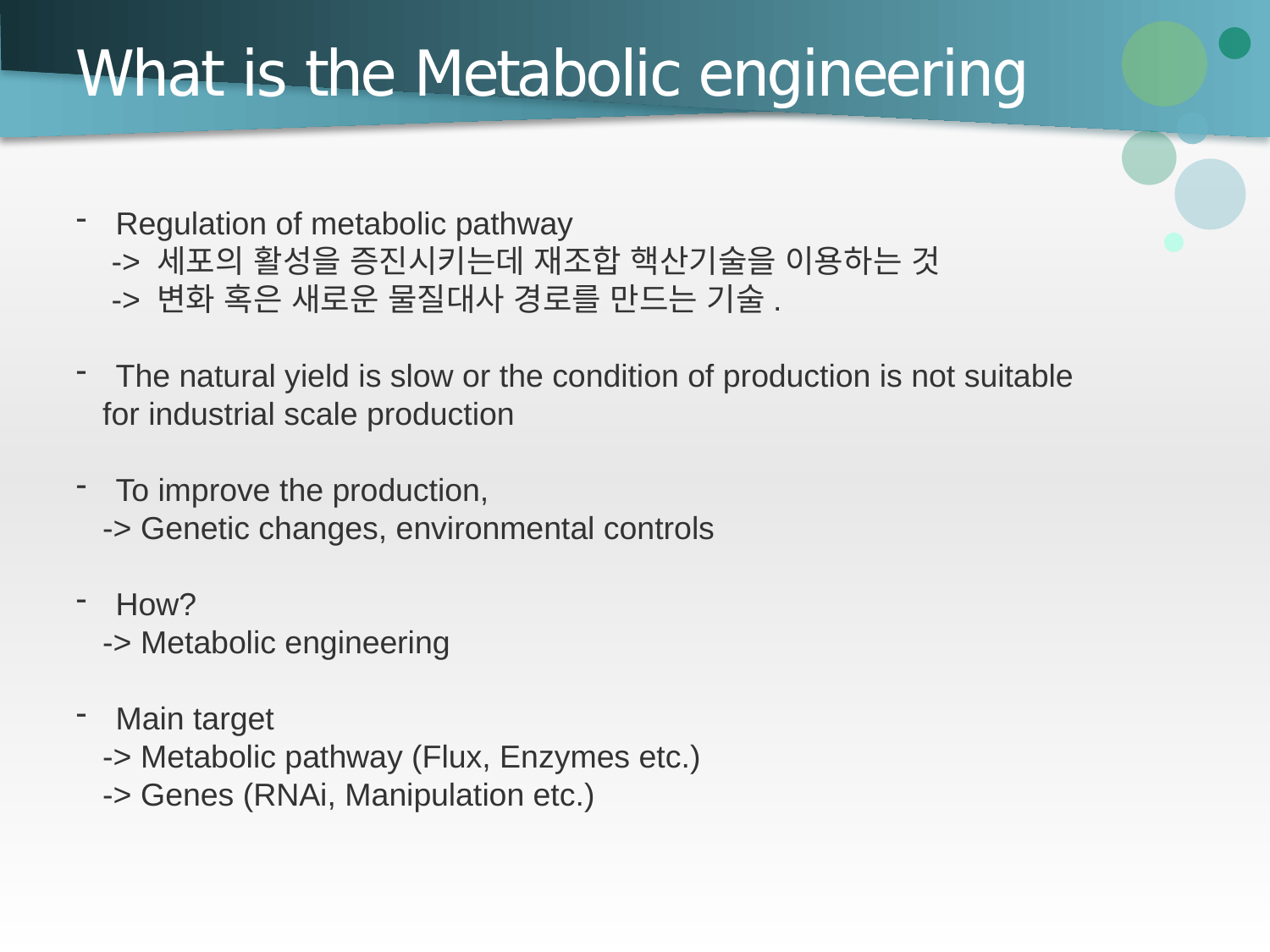

# What is the Metabolic engineering
Regulation of metabolic pathway
    -> 세포의 활성을 증진시키는데 재조합 핵산기술을 이용하는 것
    -> 변화 혹은 새로운 물질대사 경로를 만드는 기술.

The natural yield is slow or the condition of production is not suitable
   for industrial scale production

To improve the production,
   -> Genetic changes, environmental controls

How?
   -> Metabolic engineering

Main target
   -> Metabolic pathway (Flux, Enzymes etc.)
   -> Genes (RNAi, Manipulation etc.)